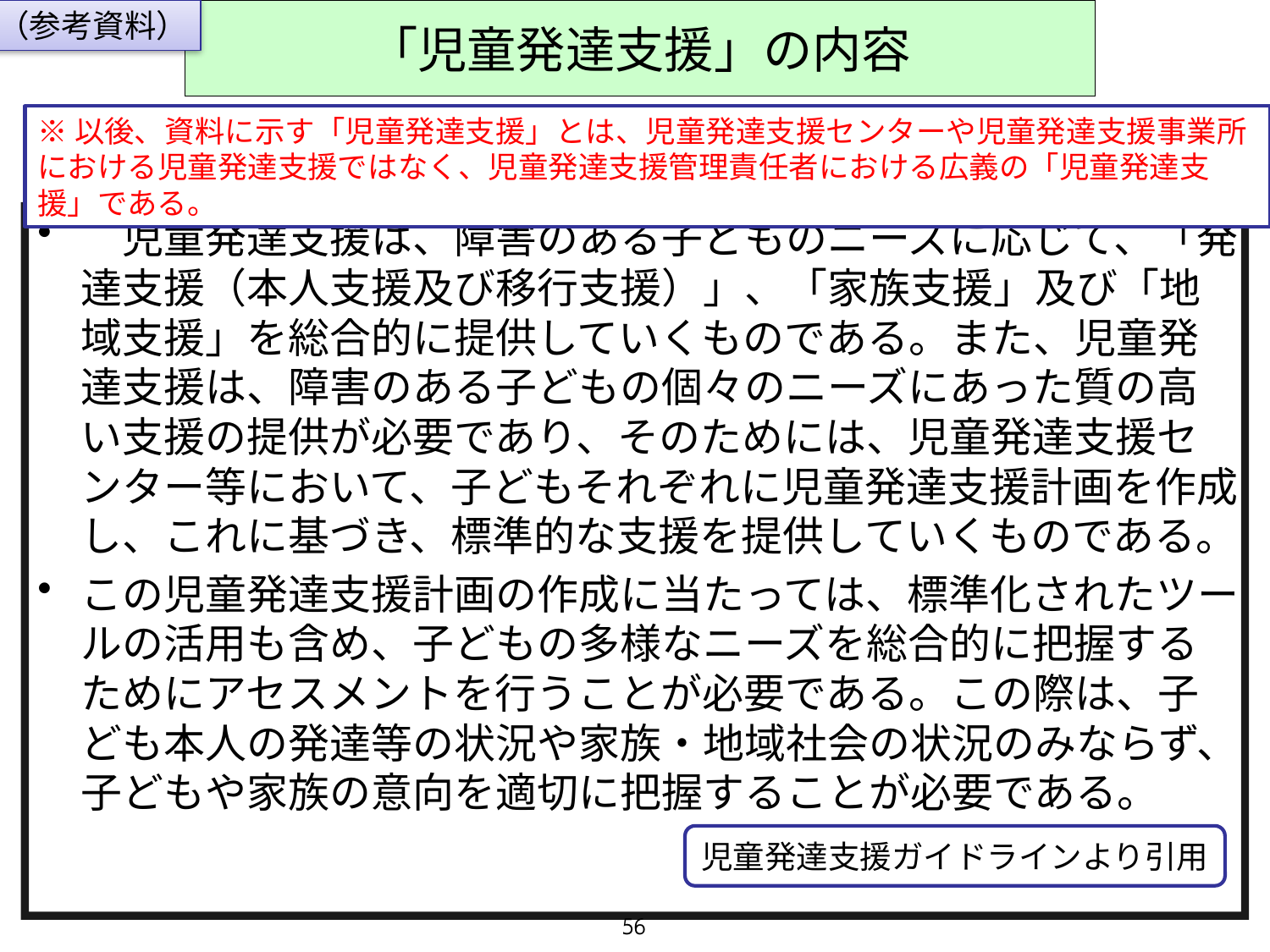

（参考資料）
# 「児童発達支援」の内容
※以後、資料に示す「児童発達支援」とは、児童発達支援センターや児童発達支援事業所における児童発達支援ではなく、児童発達支援管理責任者における広義の「児童発達支援」である。
　児童発達支援は、障害のある子どものニーズに応じて、「発達支援（本人支援及び移行支援）」、「家族支援」及び「地域支援」を総合的に提供していくものである。また、児童発達支援は、障害のある子どもの個々のニーズにあった質の高い支援の提供が必要であり、そのためには、児童発達支援センター等において、子どもそれぞれに児童発達支援計画を作成し、これに基づき、標準的な支援を提供していくものである。
この児童発達支援計画の作成に当たっては、標準化されたツールの活用も含め、子どもの多様なニーズを総合的に把握するためにアセスメントを行うことが必要である。この際は、子ども本人の発達等の状況や家族・地域社会の状況のみならず、子どもや家族の意向を適切に把握することが必要である。
児童発達支援ガイドラインより引用
56